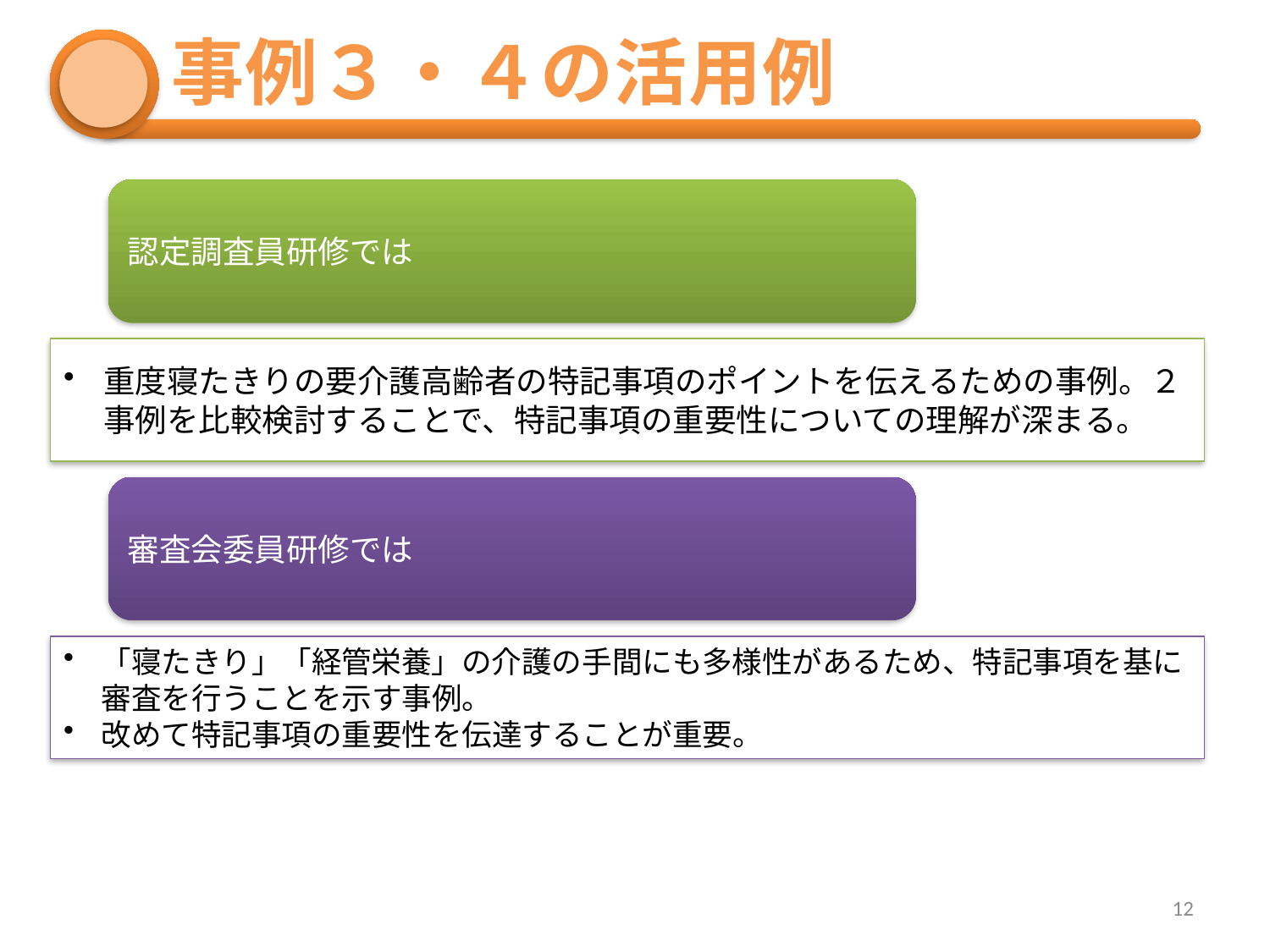

# 事例３・４の活用例
認定調査員研修では
審査会委員研修では
重度寝たきりの要介護高齢者の特記事項のポイントを伝えるための事例。２事例を比較検討することで、特記事項の重要性についての理解が深まる。
「寝たきり」「経管栄養」の介護の手間にも多様性があるため、特記事項を基に審査を行うことを示す事例。
改めて特記事項の重要性を伝達することが重要。
12